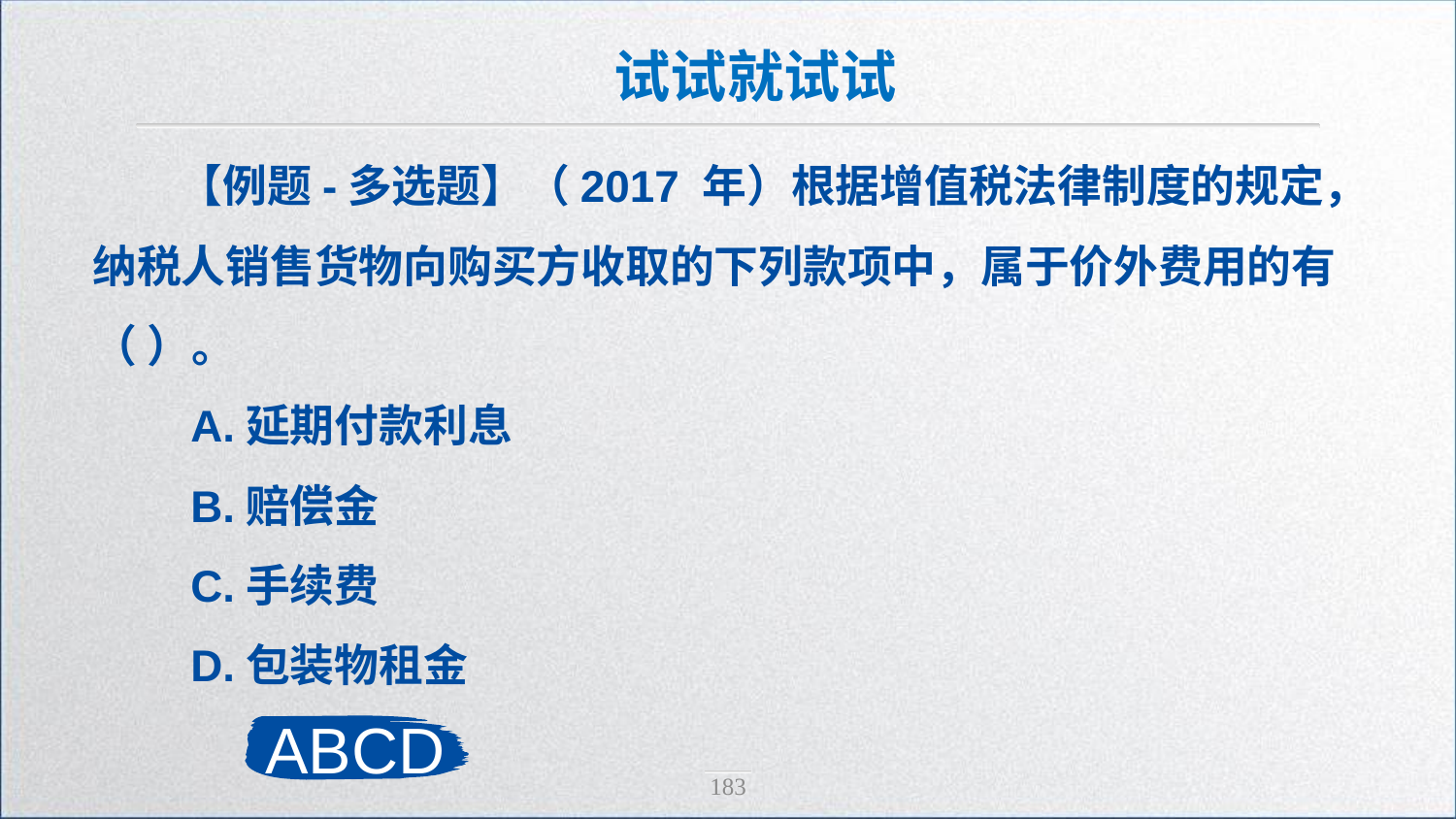

试试就试试
【例题-多选题】（2017 年）根据增值税法律制度的规定，纳税人销售货物向购买方收取的下列款项中，属于价外费用的有（ ）。
 A.延期付款利息
 B.赔偿金
 C.手续费
 D.包装物租金
ABCD

183